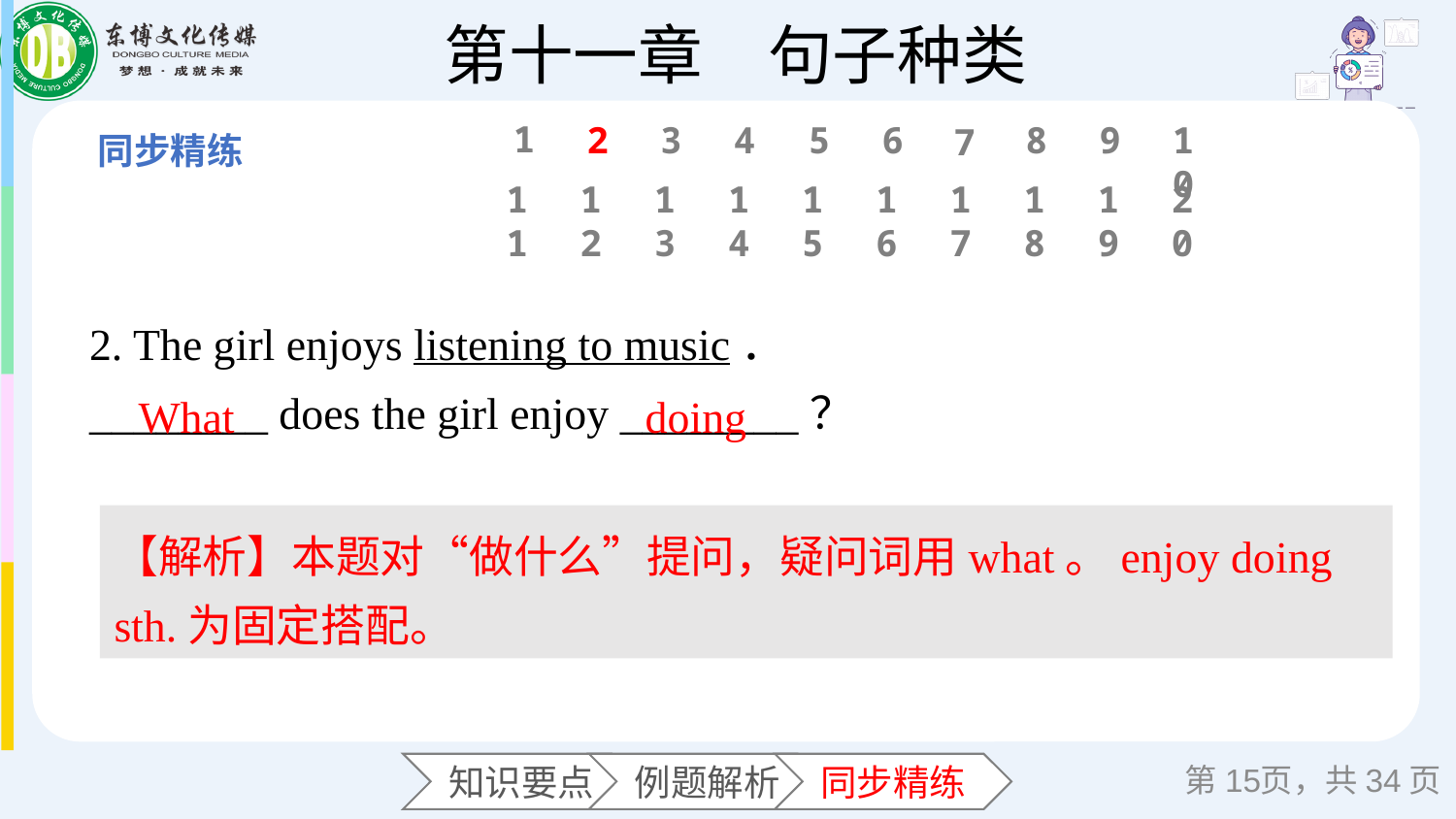

1
6
2
3
4
5
8
9
10
7
11
12
13
14
15
16
17
18
19
20

2. The girl enjoys listening to music．
________ does the girl enjoy ________？
What
doing
【解析】本题对“做什么”提问，疑问词用what。enjoy doing sth.为固定搭配。
第15页，共34页